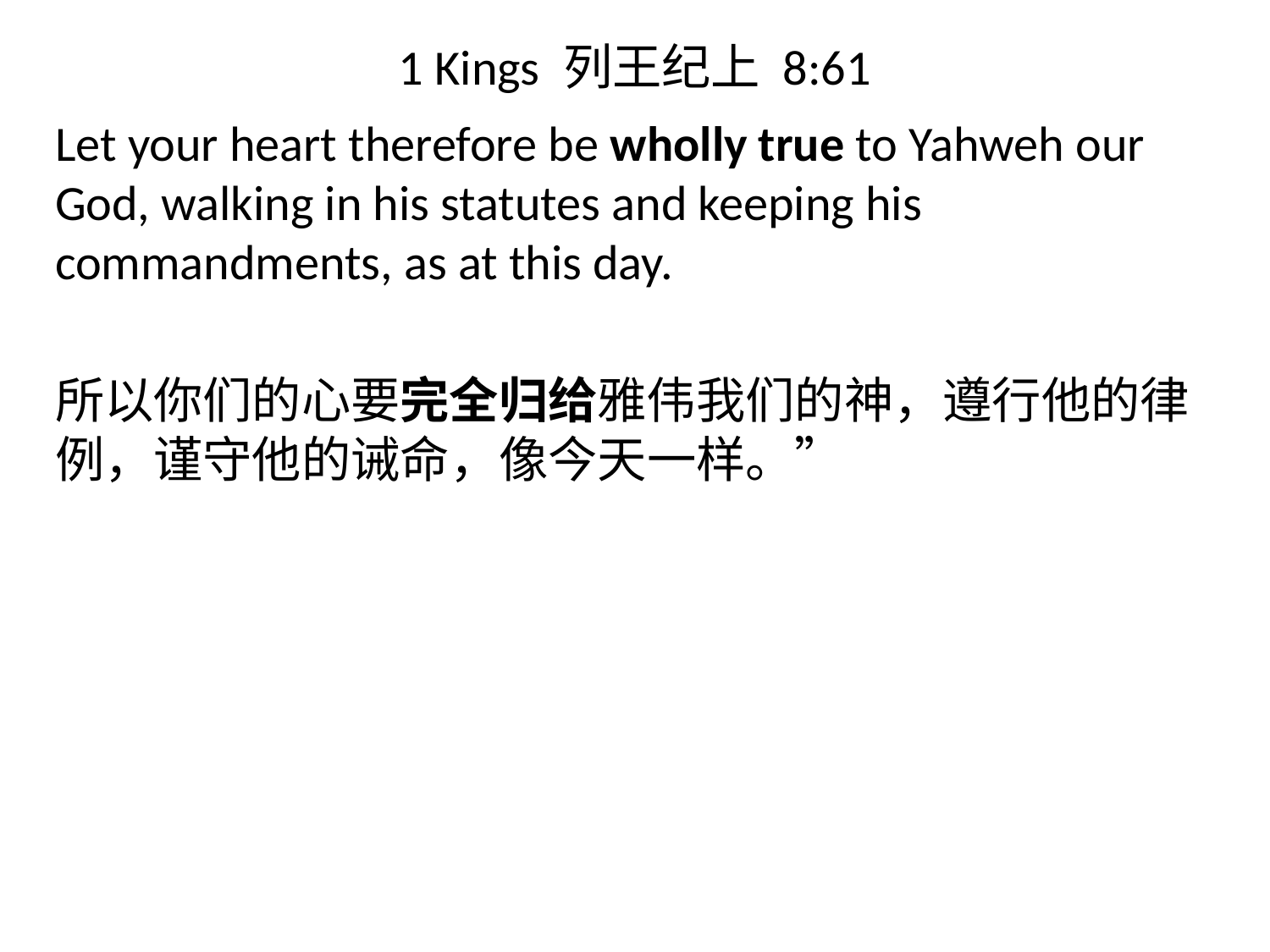

# 1 Kings 列王纪上 8:61
Let your heart therefore be wholly true to Yahweh our God, walking in his statutes and keeping his commandments, as at this day.

所以你们的心要完全归给雅伟我们的神，遵行他的律例，谨守他的诫命，像今天一样。”